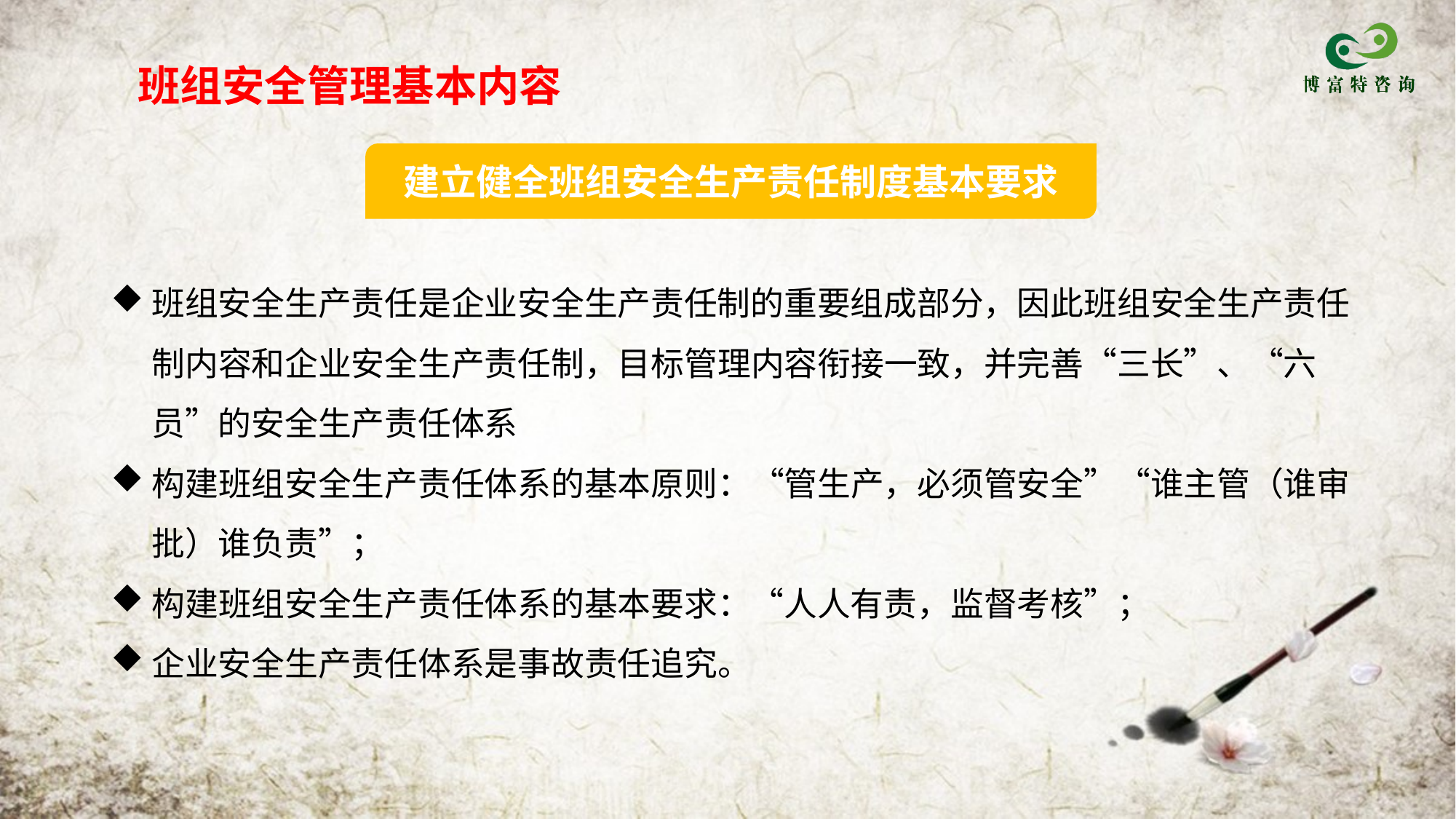

班组安全管理基本内容
建立健全班组安全生产责任制度基本要求
班组安全生产责任是企业安全生产责任制的重要组成部分，因此班组安全生产责任制内容和企业安全生产责任制，目标管理内容衔接一致，并完善“三长”、“六员”的安全生产责任体系
构建班组安全生产责任体系的基本原则：“管生产，必须管安全”“谁主管（谁审批）谁负责”；
构建班组安全生产责任体系的基本要求：“人人有责，监督考核”；
企业安全生产责任体系是事故责任追究。